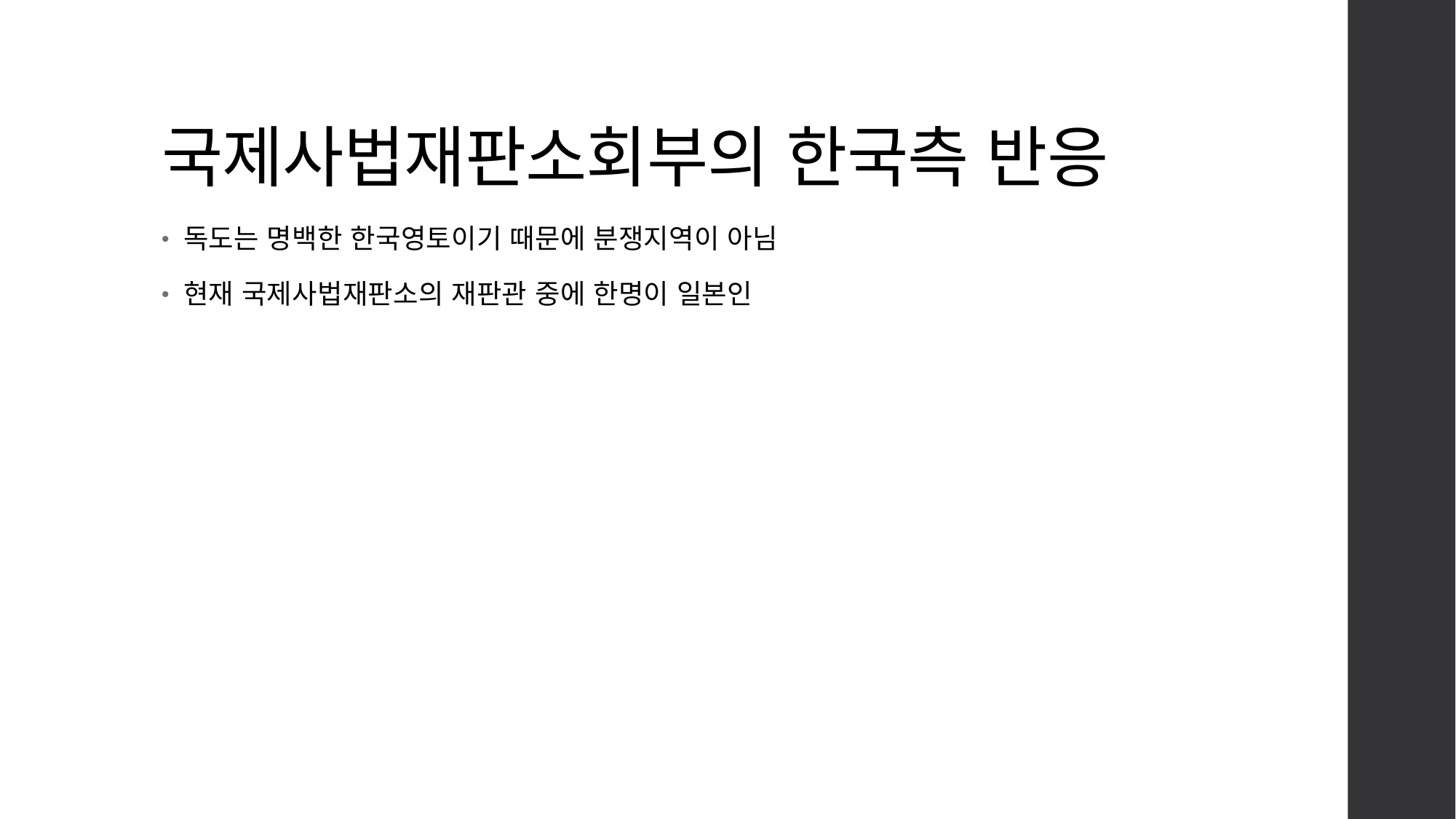

# 국제사법재판소회부의 한국측 반응
독도는 명백한 한국영토이기 때문에 분쟁지역이 아님
현재 국제사법재판소의 재판관 중에 한명이 일본인